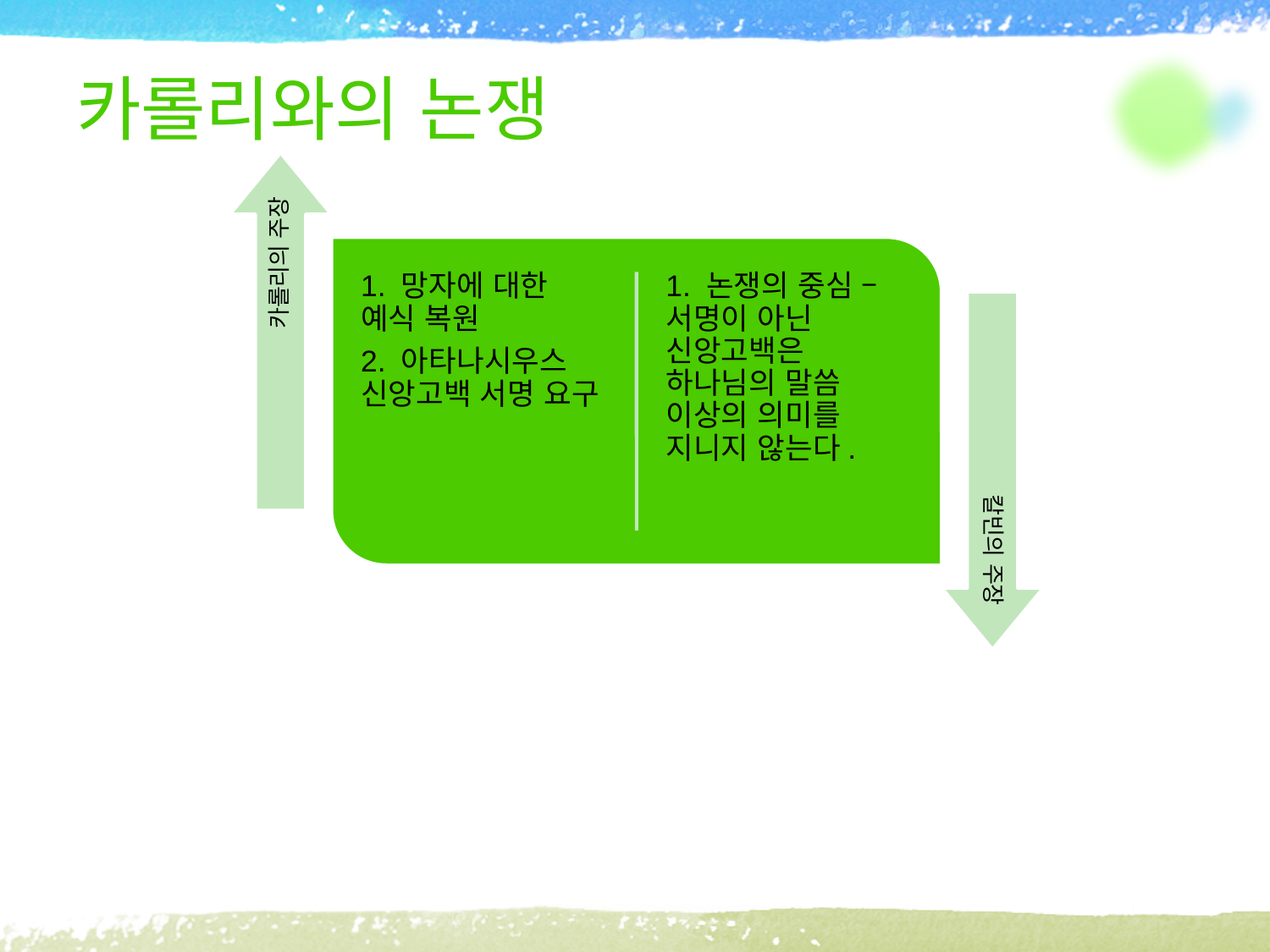

# 카롤리와의 논쟁

1. 망자에 대한 예식 복원
2. 아타나시우스 신앙고백 서명 요구
1. 논쟁의 중심 – 서명이 아닌 신앙고백은 하나님의 말씀 이상의 의미를 지니지 않는다.

카롤리의 주장
칼빈의 주장